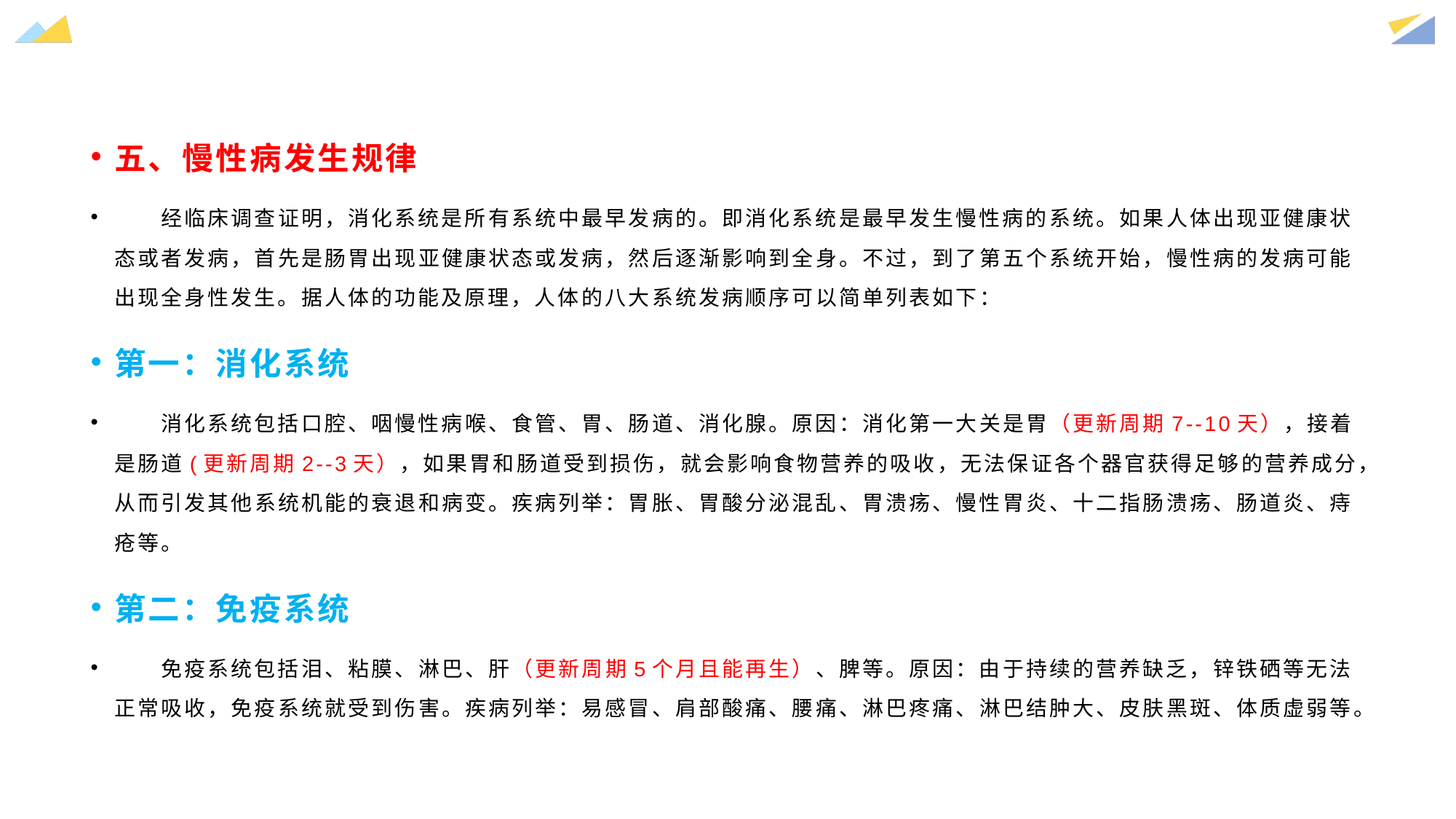

五、慢性病发生规律
　　经临床调查证明，消化系统是所有系统中最早发病的。即消化系统是最早发生慢性病的系统。如果人体出现亚健康状态或者发病，首先是肠胃出现亚健康状态或发病，然后逐渐影响到全身。不过，到了第五个系统开始，慢性病的发病可能出现全身性发生。据人体的功能及原理，人体的八大系统发病顺序可以简单列表如下：
第一：消化系统
　　消化系统包括口腔、咽慢性病喉、食管、胃、肠道、消化腺。原因：消化第一大关是胃（更新周期7--10天），接着是肠道(更新周期2--3天），如果胃和肠道受到损伤，就会影响食物营养的吸收，无法保证各个器官获得足够的营养成分，从而引发其他系统机能的衰退和病变。疾病列举：胃胀、胃酸分泌混乱、胃溃疡、慢性胃炎、十二指肠溃疡、肠道炎、痔疮等。
第二：免疫系统
　　免疫系统包括泪、粘膜、淋巴、肝（更新周期5个月且能再生）、脾等。原因：由于持续的营养缺乏，锌铁硒等无法正常吸收，免疫系统就受到伤害。疾病列举：易感冒、肩部酸痛、腰痛、淋巴疼痛、淋巴结肿大、皮肤黑斑、体质虚弱等。